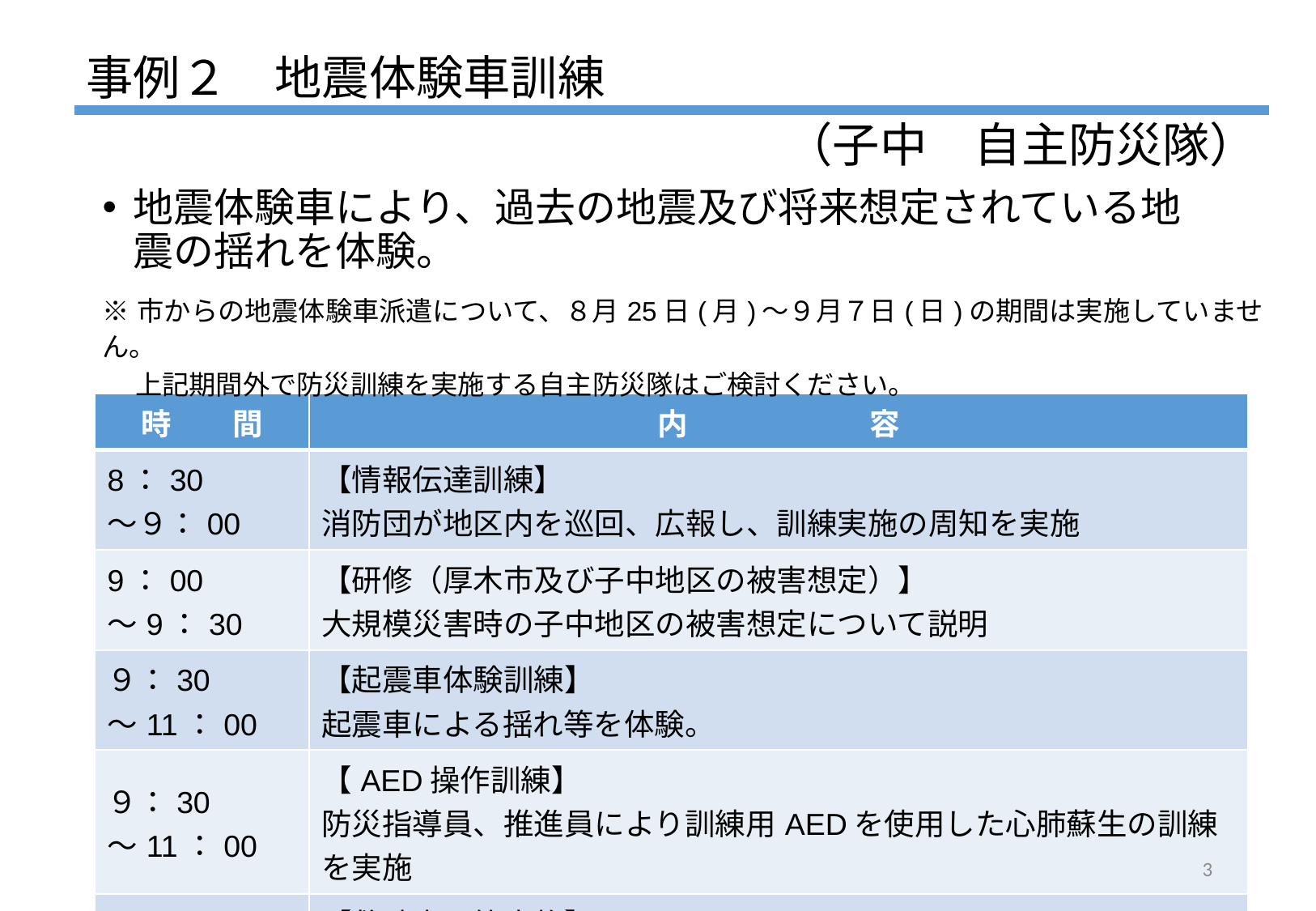

# 事例２　地震体験車訓練
（子中　自主防災隊）
地震体験車により、過去の地震及び将来想定されている地震の揺れを体験。
※市からの地震体験車派遣について、８月25日(月)～９月７日(日)の期間は実施していません。
　 上記期間外で防災訓練を実施する自主防災隊はご検討ください。
| 時　　間 | 内　　　　　　容 |
| --- | --- |
| 8：30 ～９：00 | 【情報伝達訓練】 消防団が地区内を巡回、広報し、訓練実施の周知を実施 |
| 9：00 ～9：30 | 【研修（厚木市及び子中地区の被害想定）】 大規模災害時の子中地区の被害想定について説明 |
| ９：30 ～11：00 | 【起震車体験訓練】 起震車による揺れ等を体験。 |
| ９：30 ～11：00 | 【AED操作訓練】 防災指導員、推進員により訓練用AEDを使用した心肺蘇生の訓練を実施 |
| ９：30 ～11：00 | 【救助車両等実施】 厚木北署の救助者及びポンプ車を展示 |
3